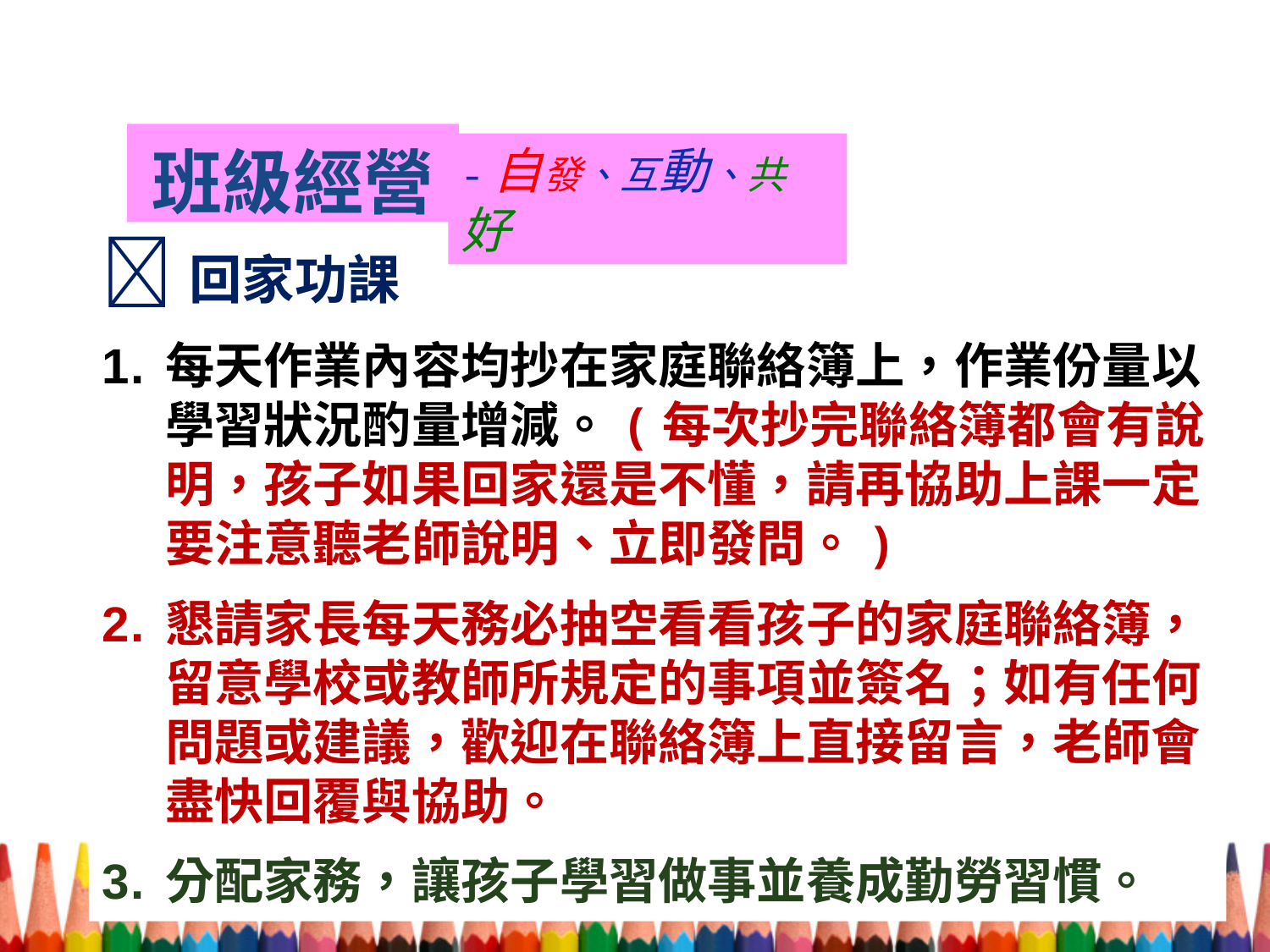

# 班級經營
-自發、互動、共好
♥回家功課
每天作業內容均抄在家庭聯絡簿上，作業份量以學習狀況酌量增減。(每次抄完聯絡簿都會有說明，孩子如果回家還是不懂，請再協助上課一定要注意聽老師說明、立即發問。)
懇請家長每天務必抽空看看孩子的家庭聯絡簿，留意學校或教師所規定的事項並簽名；如有任何問題或建議，歡迎在聯絡簿上直接留言，老師會盡快回覆與協助。
分配家務，讓孩子學習做事並養成勤勞習慣。
41